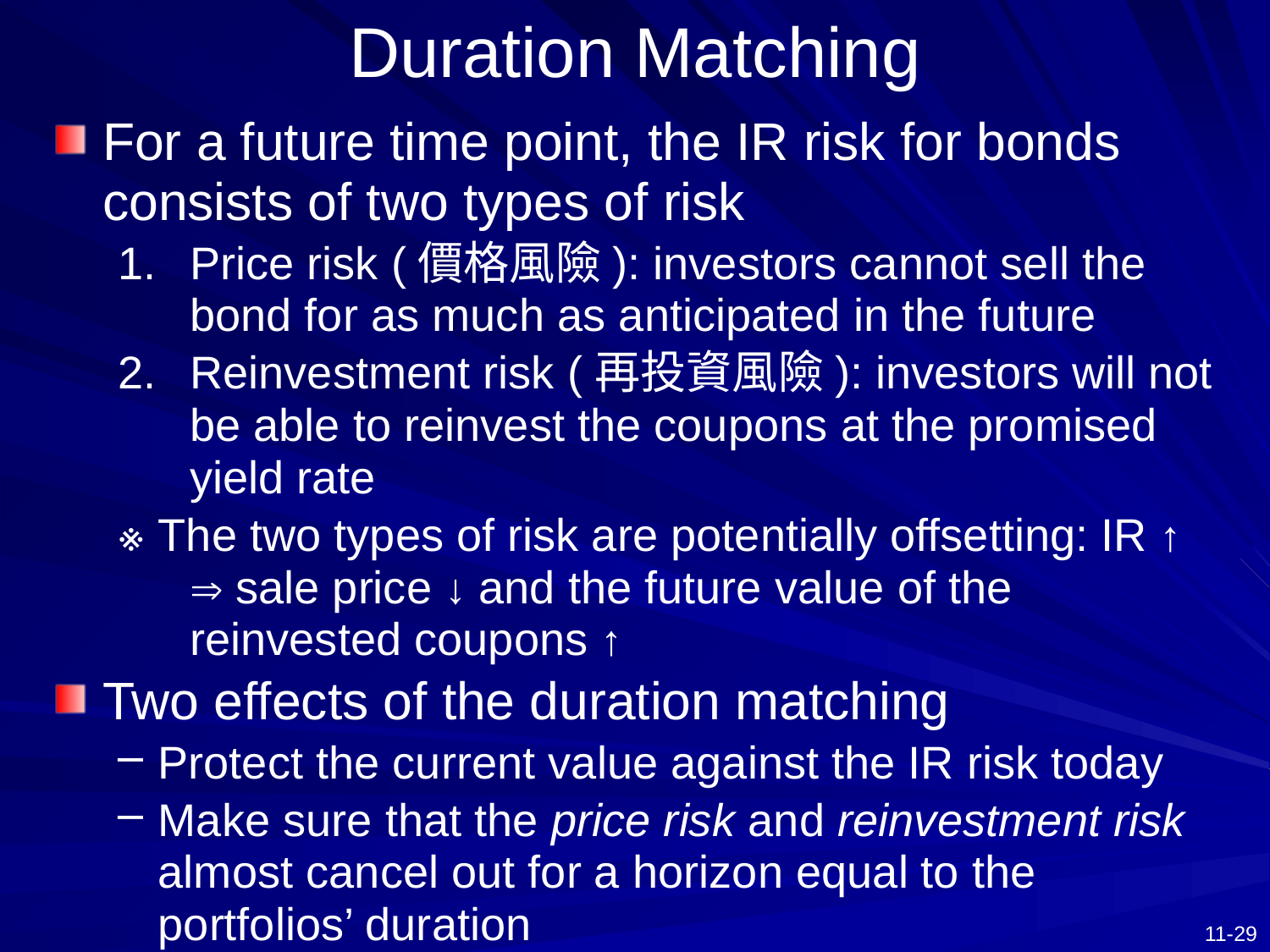

# Duration Matching
For a future time point, the IR risk for bonds consists of two types of risk
Price risk (價格風險): investors cannot sell the bond for as much as anticipated in the future
Reinvestment risk (再投資風險): investors will not be able to reinvest the coupons at the promised yield rate
※ The two types of risk are potentially offsetting: IR ↑ ⇒ sale price ↓ and the future value of the reinvested coupons ↑
Two effects of the duration matching
Protect the current value against the IR risk today
Make sure that the price risk and reinvestment risk almost cancel out for a horizon equal to the portfolios’ duration